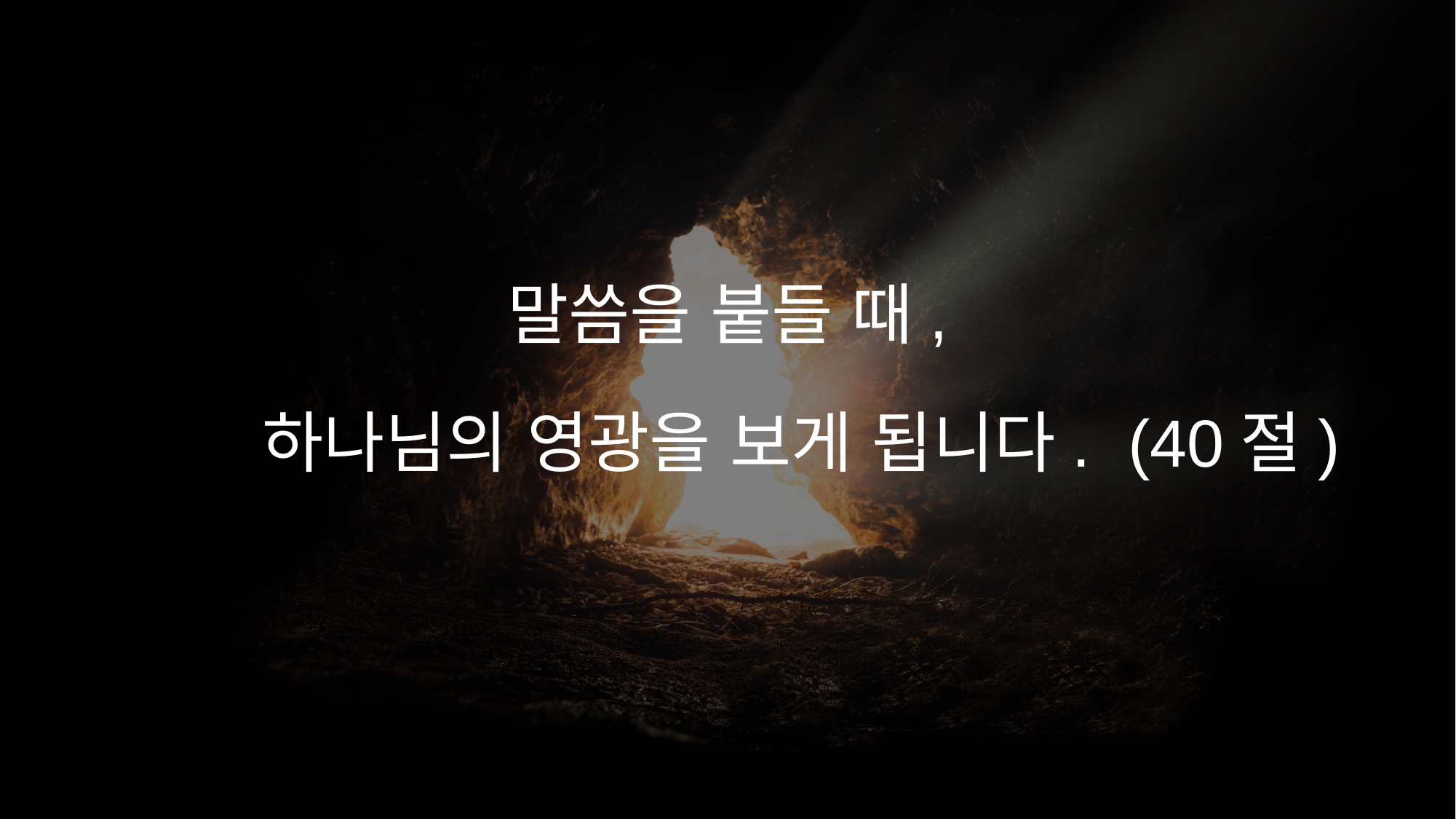

말씀을 붙들 때,
       하나님의 영광을 보게 됩니다.  (40절)